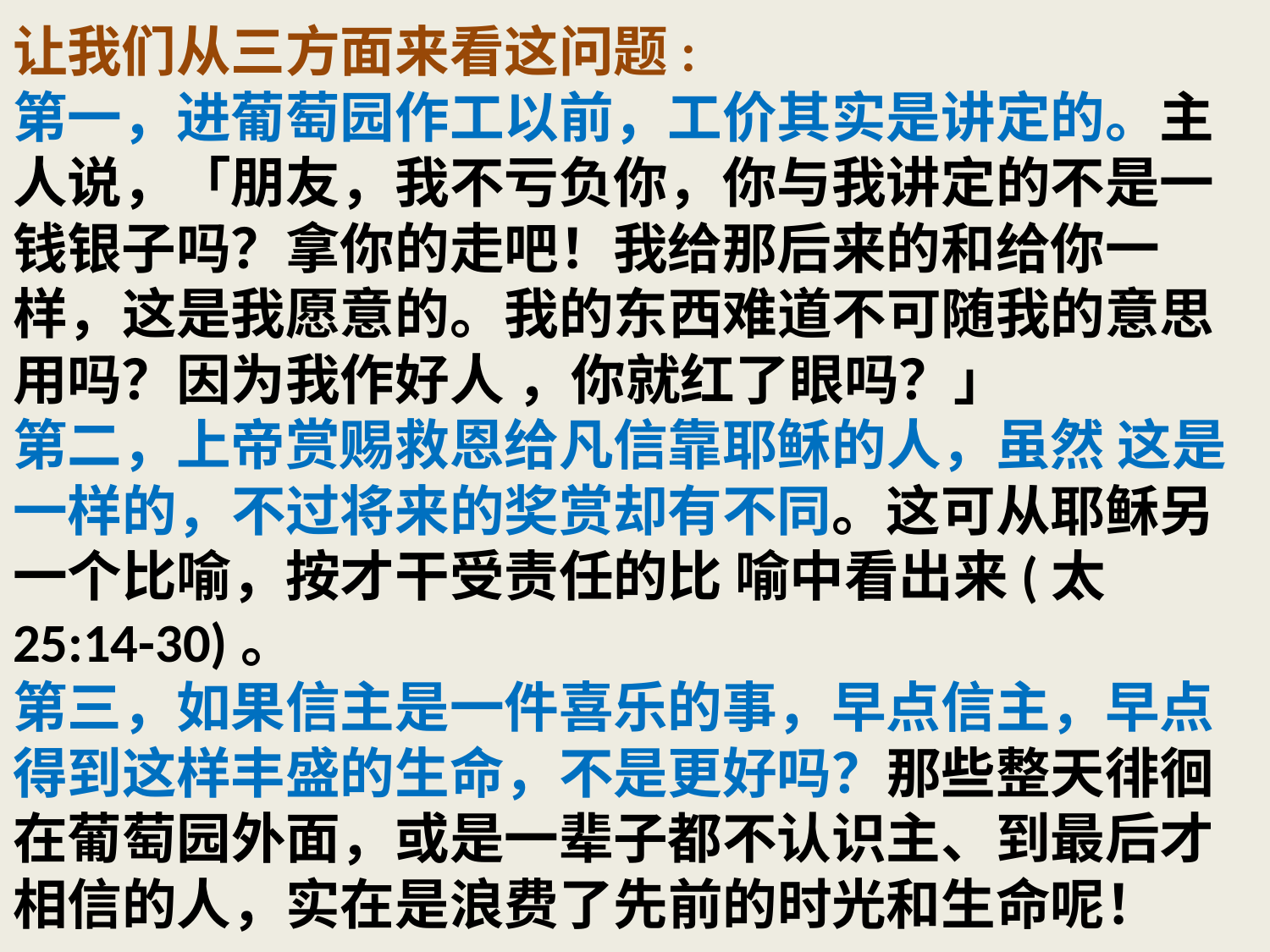

# 让我们从三方面来看这问题: 第一，进葡萄园作工以前，工价其实是讲定的。主人说，「朋友，我不亏负你，你与我讲定的不是一钱银子吗？拿你的走吧！我给那后来的和给你一样，这是我愿意的。我的东西难道不可随我的意思用吗？因为我作好人 ，你就红了眼吗？」 第二，上帝赏赐救恩给凡信靠耶稣的人，虽然 这是一样的，不过将来的奖赏却有不同。这可从耶稣另一个比喻，按才干受责任的比 喻中看出来(太 25:14-30)。 第三，如果信主是一件喜乐的事，早点信主，早点得到这样丰盛的生命，不是更好吗？那些整天徘徊在葡萄园外面，或是一辈子都不认识主、到最后才相信的人，实在是浪费了先前的时光和生命呢！